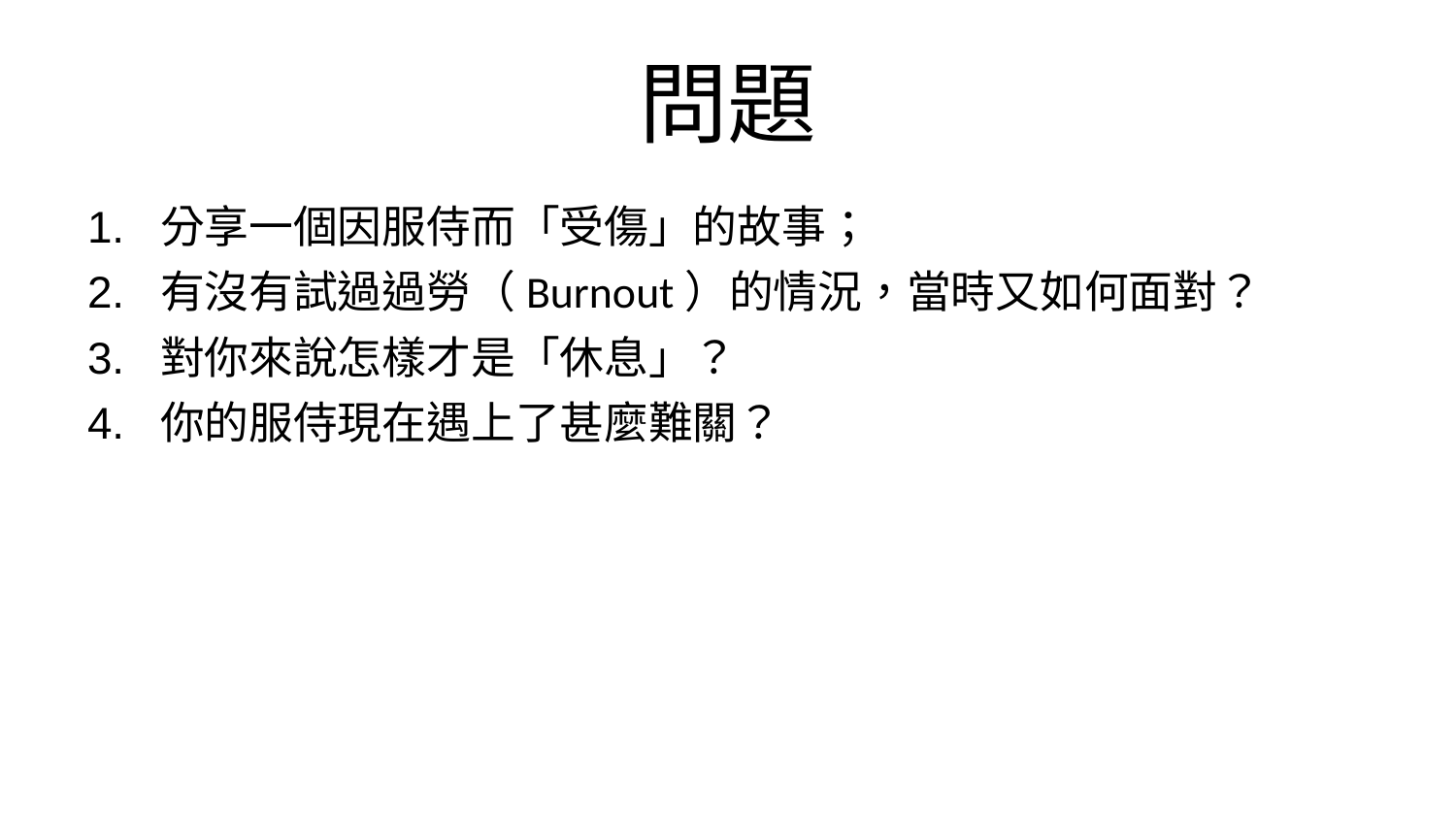

# 問題
分享一個因服侍而「受傷」的故事；
有沒有試過過勞（Burnout）的情況，當時又如何面對？
對你來說怎樣才是「休息」？
你的服侍現在遇上了甚麼難關？